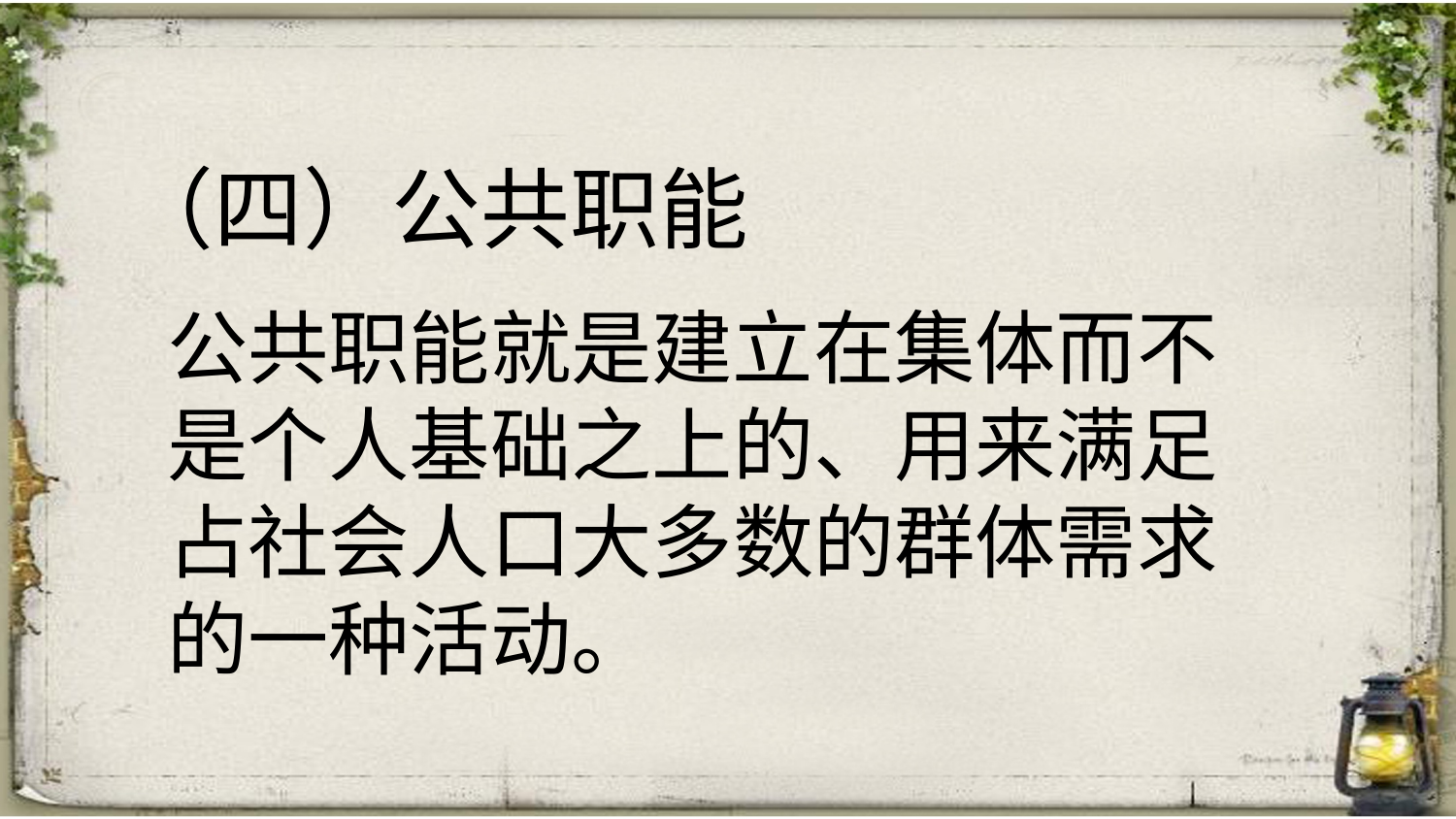

（四）公共职能
公共职能就是建立在集体而不是个人基础之上的、用来满足占社会人口大多数的群体需求的一种活动。